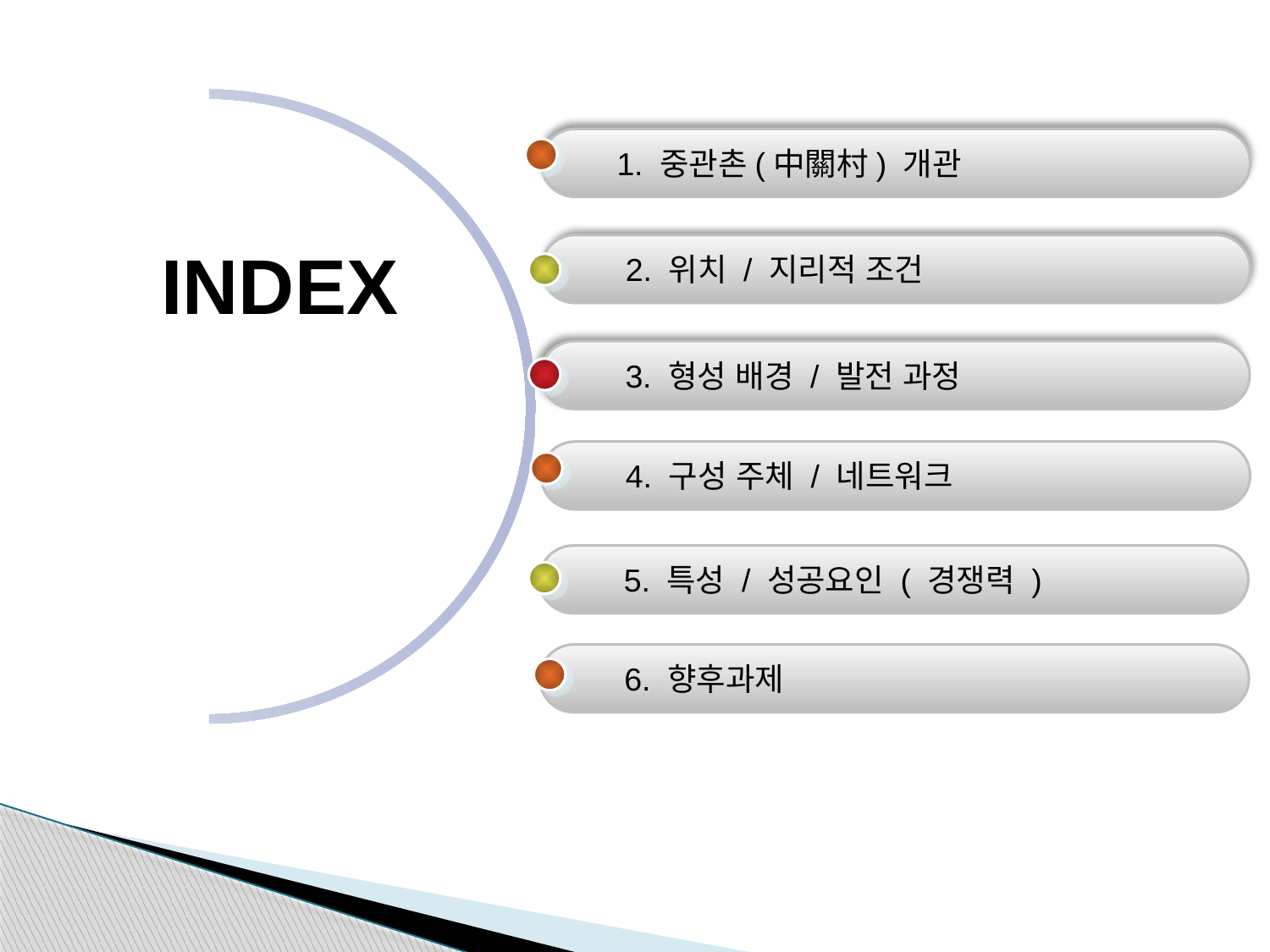

1. 중관촌(中關村) 개관

INDEX
       2. 위치 / 지리적 조건

       3. 형성 배경 / 발전 과정

       4. 구성 주체 / 네트워크

       5. 특성 / 성공요인 ( 경쟁력 )

       6. 향후과제